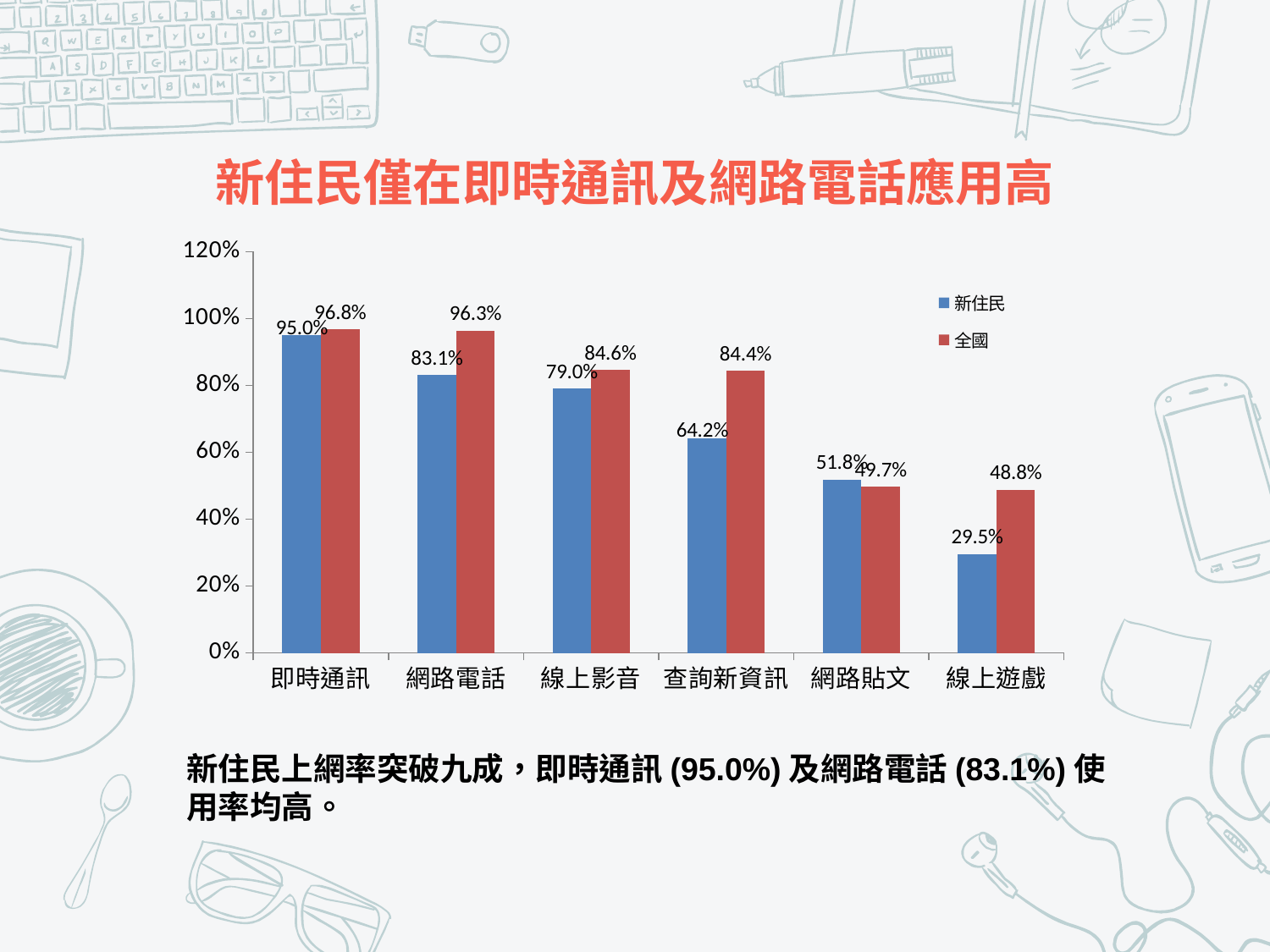

# 新住民僅在即時通訊及網路電話應用高

### Chart

| Category | 新住民 | 全國 |
|---|---|---|
| 即時通訊 | 0.95 | 0.968 |
| 網路電話 | 0.831 | 0.963 |
| 線上影音 | 0.79 | 0.846 |
| 查詢新資訊 | 0.642 | 0.844 |
| 網路貼文 | 0.518 | 0.497 |
| 線上遊戲 | 0.295 | 0.488 |
新住民上網率突破九成，即時通訊(95.0%)及網路電話(83.1%)使用率均高。